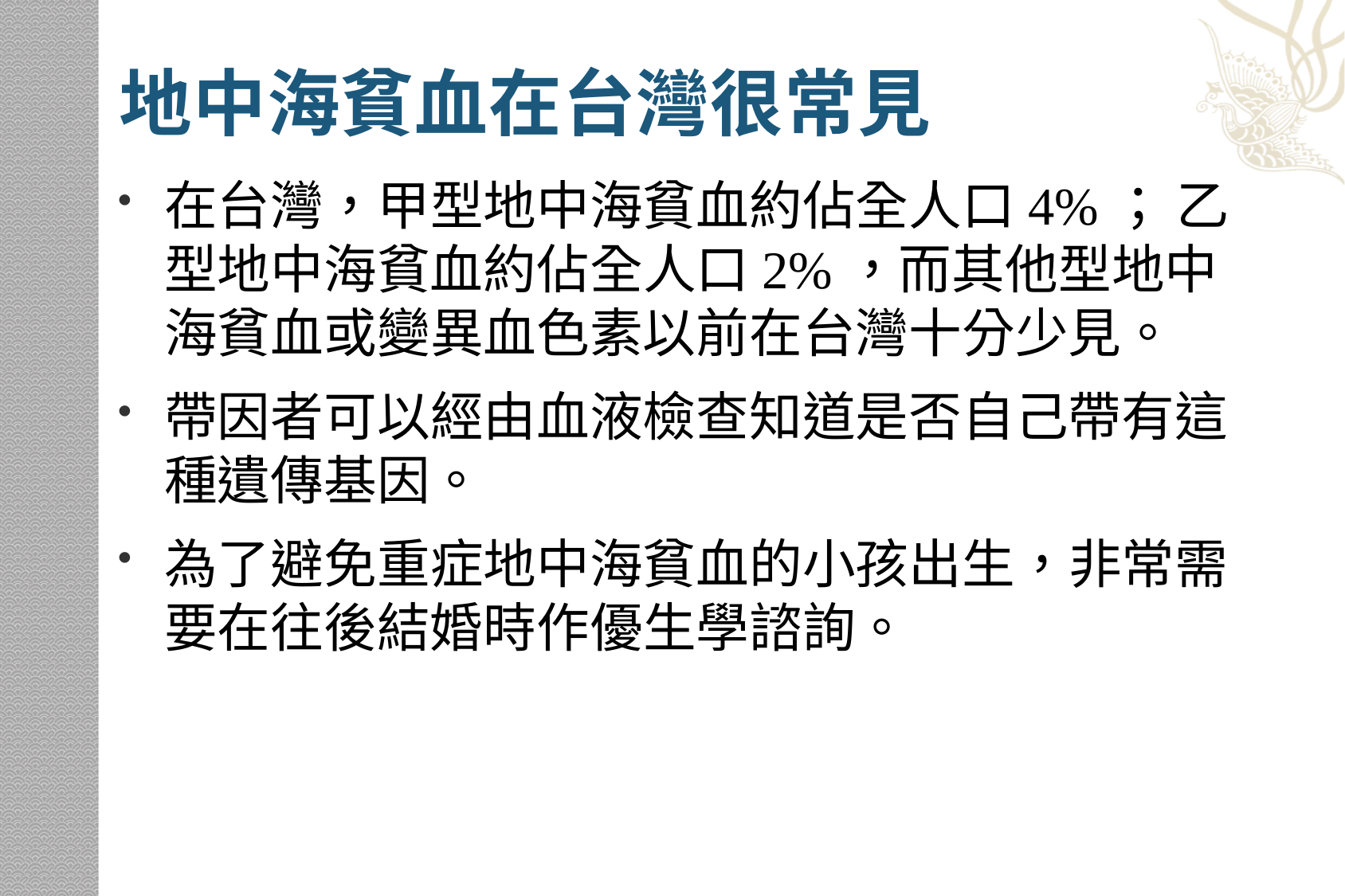

# 地中海貧血在台灣很常見
在台灣，甲型地中海貧血約佔全人口4%； 乙型地中海貧血約佔全人口2%，而其他型地中海貧血或變異血色素以前在台灣十分少見。
帶因者可以經由血液檢查知道是否自己帶有這種遺傳基因。
為了避免重症地中海貧血的小孩出生，非常需要在往後結婚時作優生學諮詢。